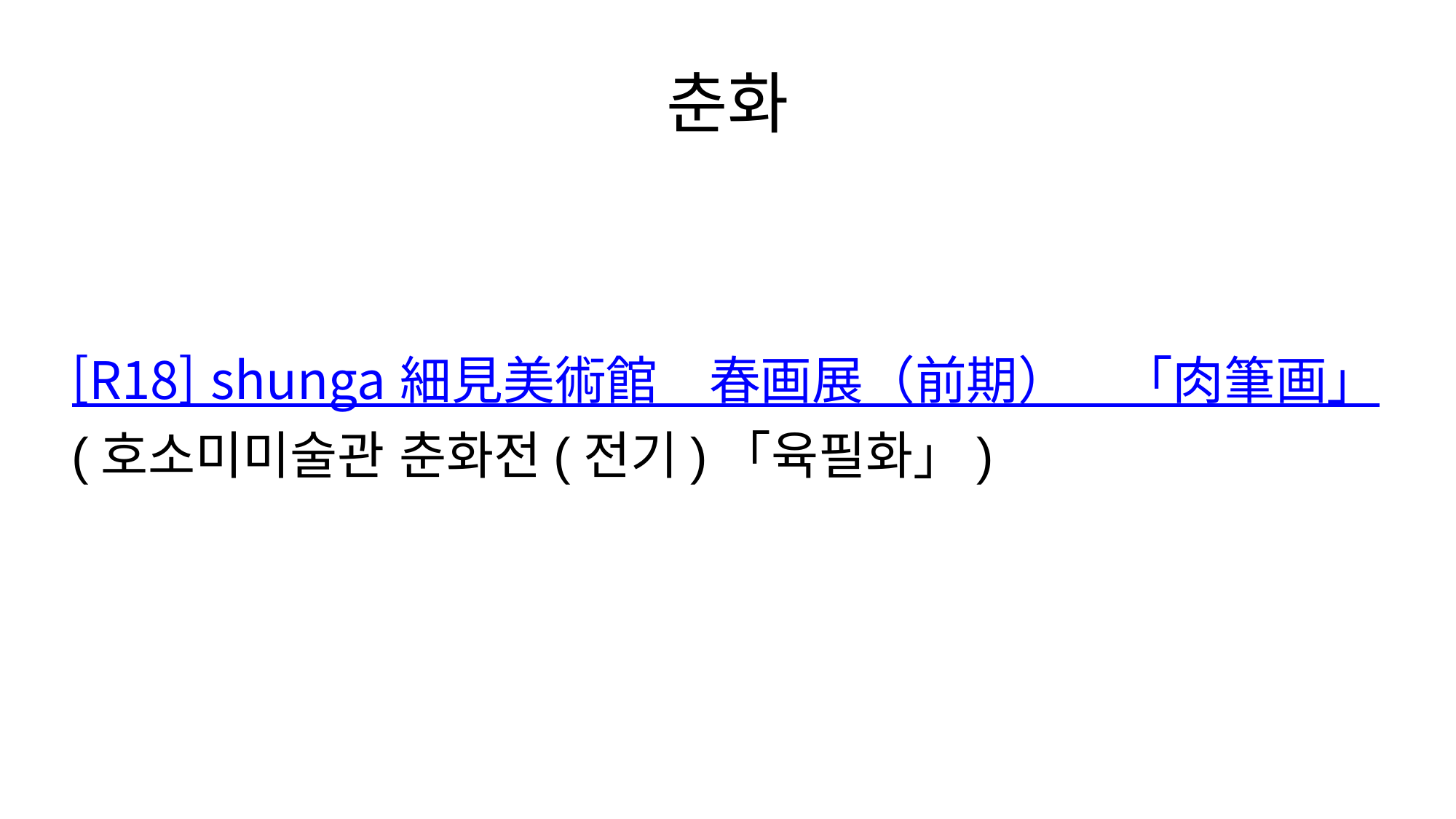

# 춘화
[R18] shunga 細見美術館　春画展（前期）　「肉筆画」
(호소미미술관 춘화전(전기)「육필화」)